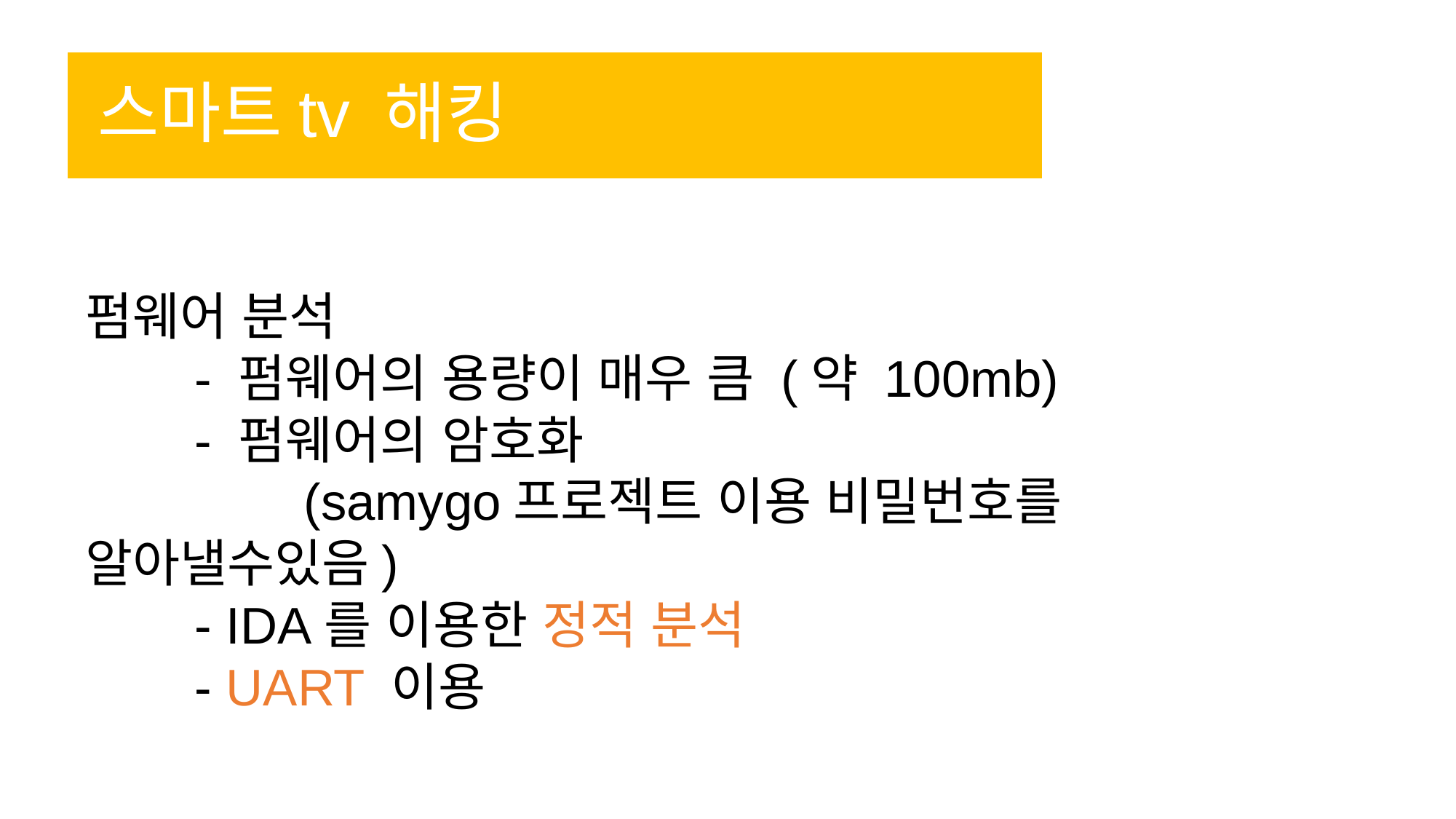

# 스마트tv 해킹

펌웨어 분석
	- 펌웨어의 용량이 매우 큼 (약 100mb)
	- 펌웨어의 암호화
		(samygo프로젝트 이용 비밀번호를 알아낼수있음)
	- IDA를 이용한 정적 분석
	- UART 이용